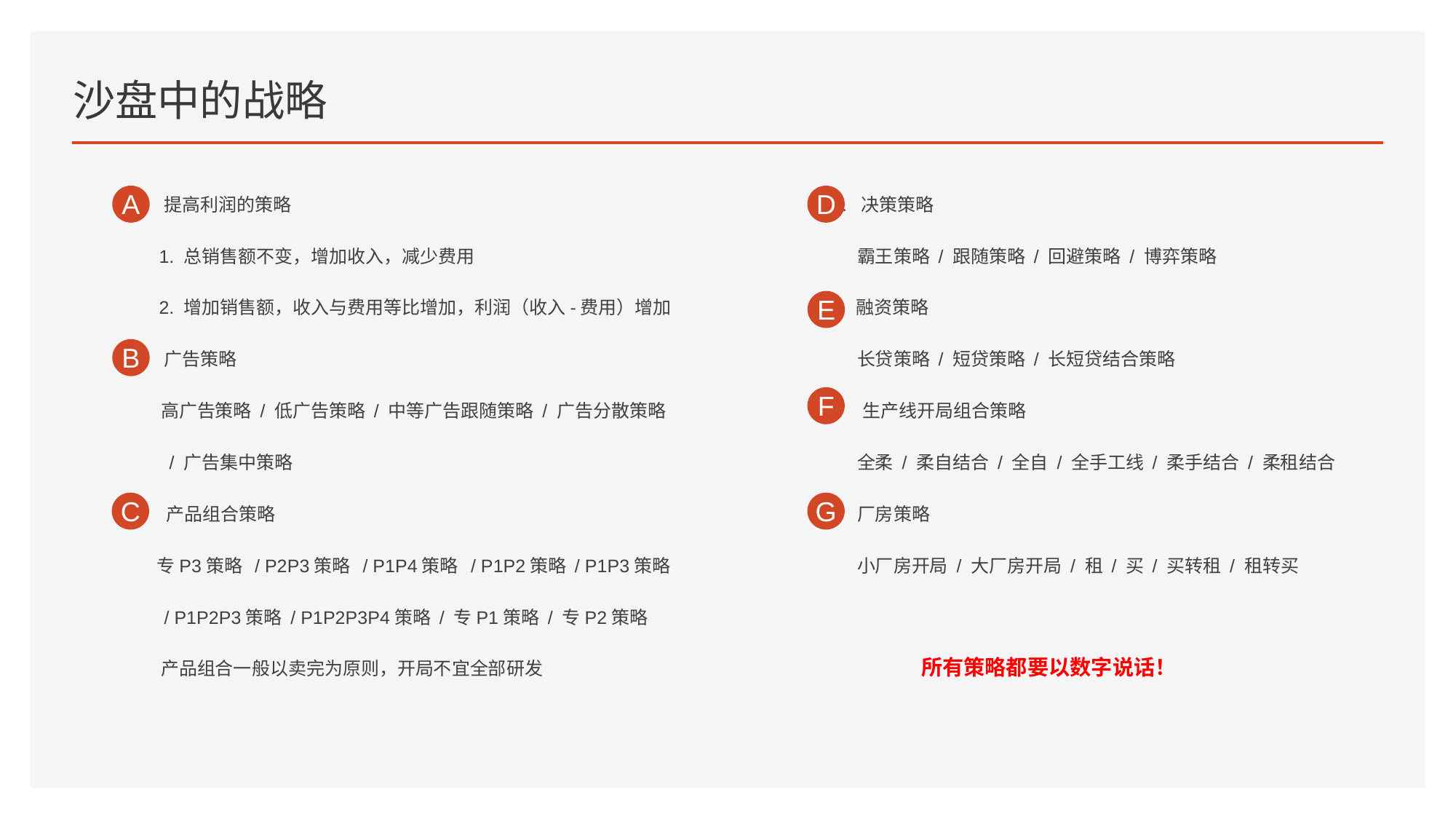

# 沙盘中的战略
A

 提高利润的策略
      1. 总销售额不变，增加收入，减少费用
      2. 增加销售额，收入与费用等比增加，利润（收入-费用）增加
 广告策略
       高广告策略 / 低广告策略 / 中等广告跟随策略 / 广告分散策略
        / 广告集中策略
C.   产品组合策略
      专P3策略  / P2P3策略  / P1P4策略  / P1P2策略 / P1P3策略
       / P1P2P3策略 / P1P2P3P4策略 / 专P1策略 / 专P2策略
       产品组合一般以卖完为原则，开局不宜全部研发

D

D.  决策策略
      霸王策略 / 跟随策略 / 回避策略 / 博弈策略
融资策略
      长贷策略 / 短贷策略 / 长短贷结合策略
F.   生产线开局组合策略
      全柔 / 柔自结合 / 全自 / 全手工线 / 柔手结合 / 柔租结合
      厂房策略
      小厂房开局 / 大厂房开局 / 租 / 买 / 买转租 / 租转买

                      所有策略都要以数字说话！
E

B

F

C

G